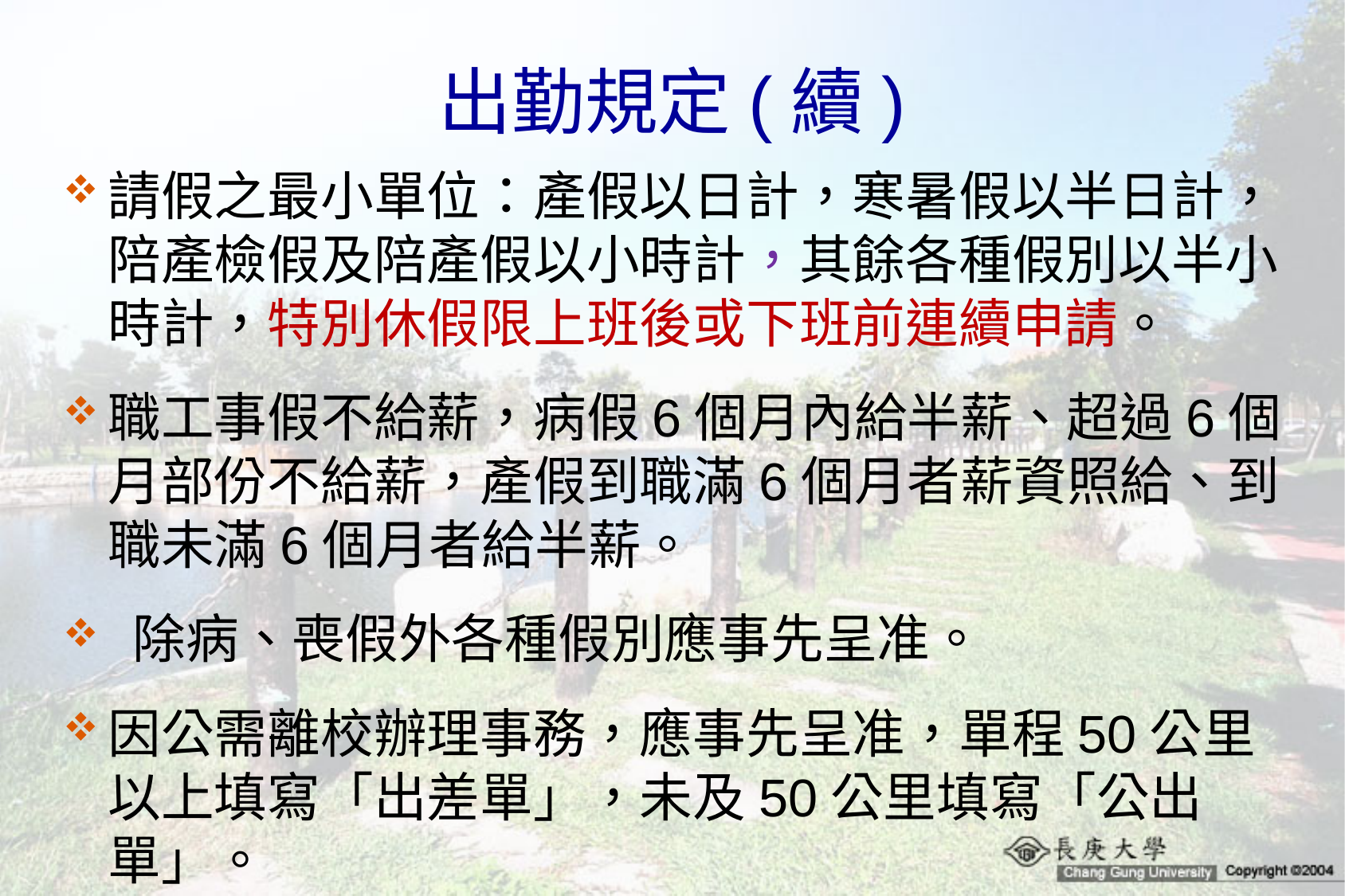

# 出勤規定(續)
請假之最小單位：產假以日計，寒暑假以半日計，陪產檢假及陪產假以小時計，其餘各種假別以半小時計，特別休假限上班後或下班前連續申請。
職工事假不給薪，病假6個月內給半薪、超過6個月部份不給薪，產假到職滿6個月者薪資照給、到職未滿6個月者給半薪。
 除病、喪假外各種假別應事先呈准。
因公需離校辦理事務，應事先呈准，單程50公里以上填寫「出差單」，未及50公里填寫「公出單」。